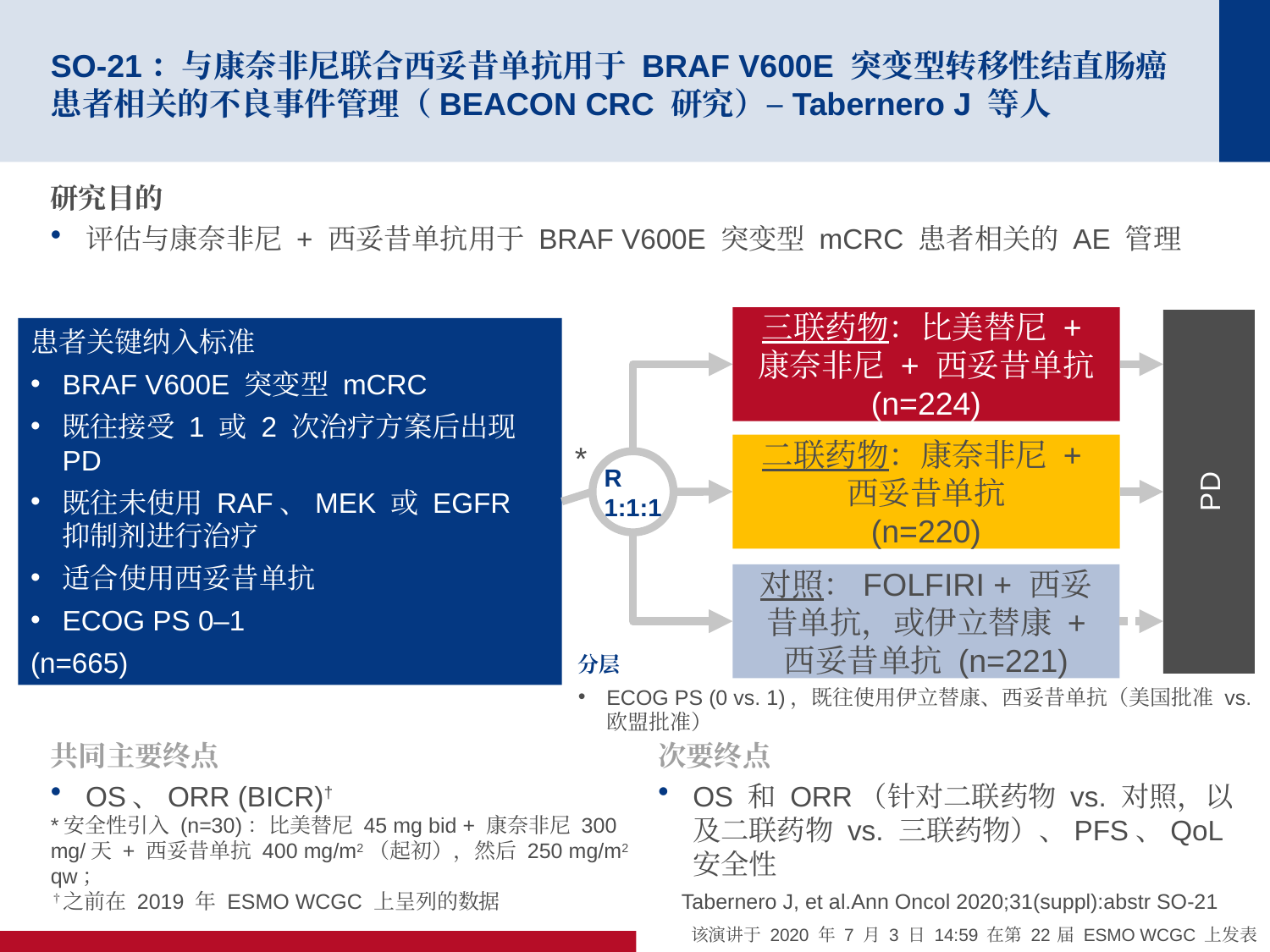

# SO-21：与康奈非尼联合西妥昔单抗用于 BRAF V600E 突变型转移性结直肠癌患者相关的不良事件管理（BEACON CRC 研究）–Tabernero J 等人
研究目的
评估与康奈非尼 + 西妥昔单抗用于 BRAF V600E 突变型 mCRC 患者相关的 AE 管理
三联药物：比美替尼 +
康奈非尼 + 西妥昔单抗
(n=224)
PD
患者关键纳入标准
BRAF V600E 突变型 mCRC
既往接受 1 或 2 次治疗方案后出现 PD
既往未使用 RAF、MEK 或 EGFR 抑制剂进行治疗
适合使用西妥昔单抗
ECOG PS 0–1
(n=665)
*
二联药物：康奈非尼 +
西妥昔单抗
(n=220)
R
1:1:1
对照：FOLFIRI + 西妥昔单抗，或伊立替康 + 西妥昔单抗 (n=221)
分层
ECOG PS (0 vs. 1)，既往使用伊立替康、西妥昔单抗（美国批准 vs. 欧盟批准）
共同主要终点
OS、ORR (BICR)†

次要终点
OS 和 ORR（针对二联药物 vs. 对照，以及二联药物 vs. 三联药物）、PFS、QoL 安全性
*安全性引入 (n=30)：比美替尼 45 mg bid + 康奈非尼 300 mg/天 + 西妥昔单抗 400 mg/m2（起初），然后 250 mg/m2 qw；
†之前在 2019 年 ESMO WCGC 上呈列的数据
Tabernero J, et al.Ann Oncol 2020;31(suppl):abstr SO-21
该演讲于 2020 年 7 月 3 日 14:59 在第 22 届 ESMO WCGC 上发表